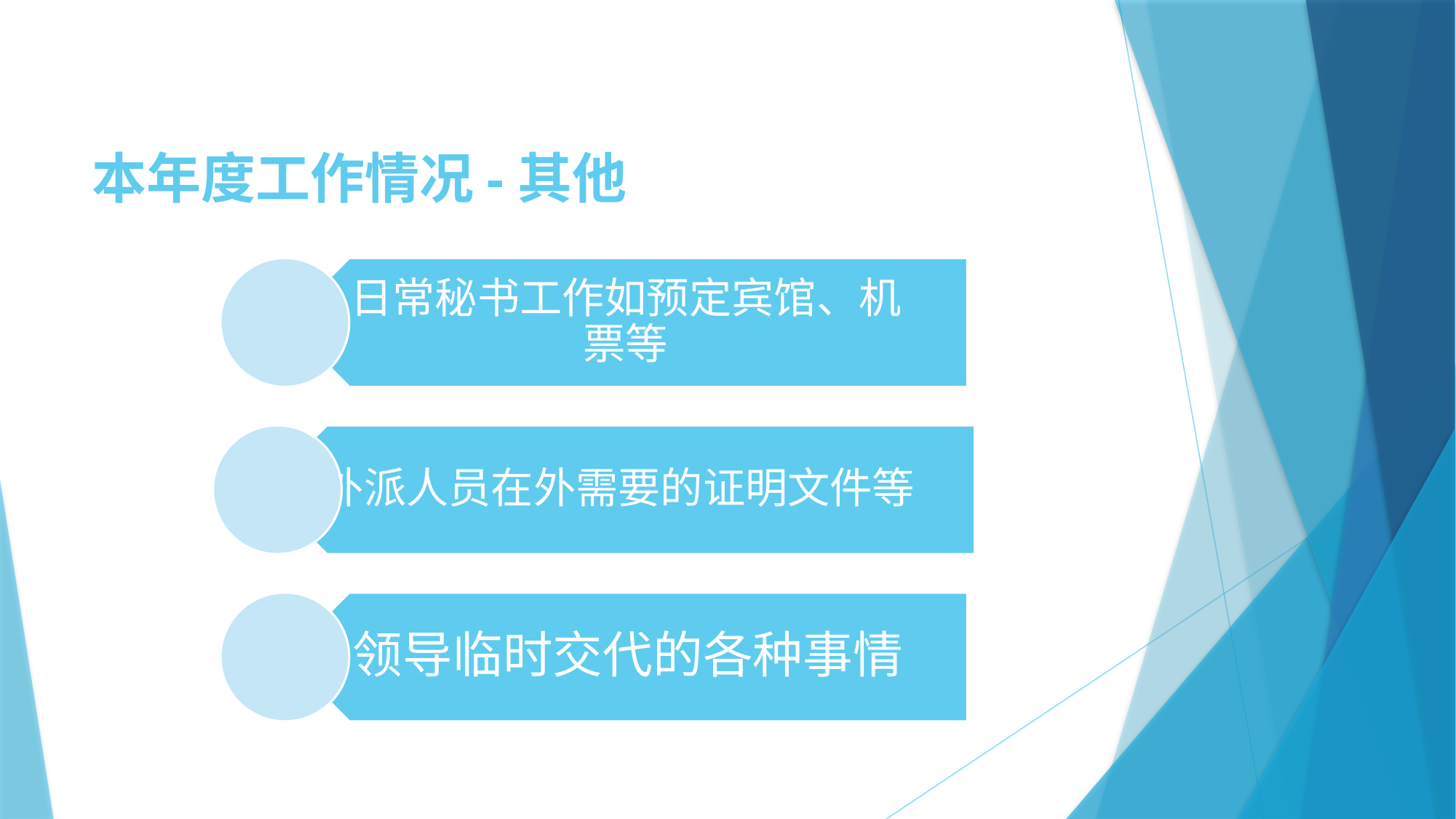

# 本年度工作情况-其他
日常秘书工作如预定宾馆、机票等
外派人员在外需要的证明文件等
领导临时交代的各种事情